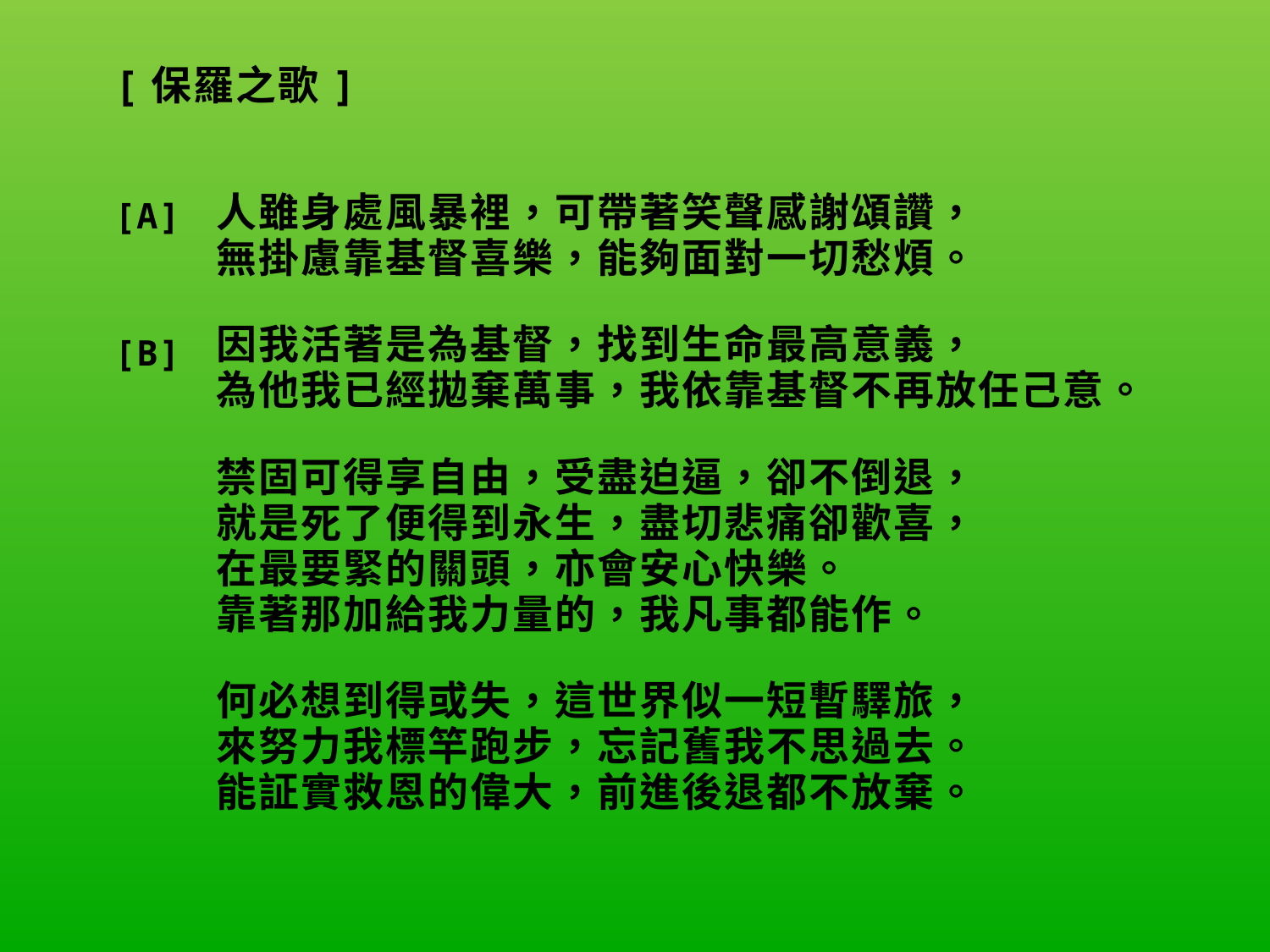

| [保羅之歌] |  |
| --- | --- |
| [A]     [B] | 人雖身處風暴裡，可帶著笑聲感謝頌讚， 無掛慮靠基督喜樂，能夠面對一切愁煩。   因我活著是為基督，找到生命最高意義， 為他我已經拋棄萬事，我依靠基督不再放任己意。   禁固可得享自由，受盡迫逼，卻不倒退， 就是死了便得到永生，盡切悲痛卻歡喜， 在最要緊的關頭，亦會安心快樂。 靠著那加給我力量的，我凡事都能作。   何必想到得或失，這世界似一短暫驛旅， 來努力我標竿跑步，忘記舊我不思過去。 能証實救恩的偉大，前進後退都不放棄。 |